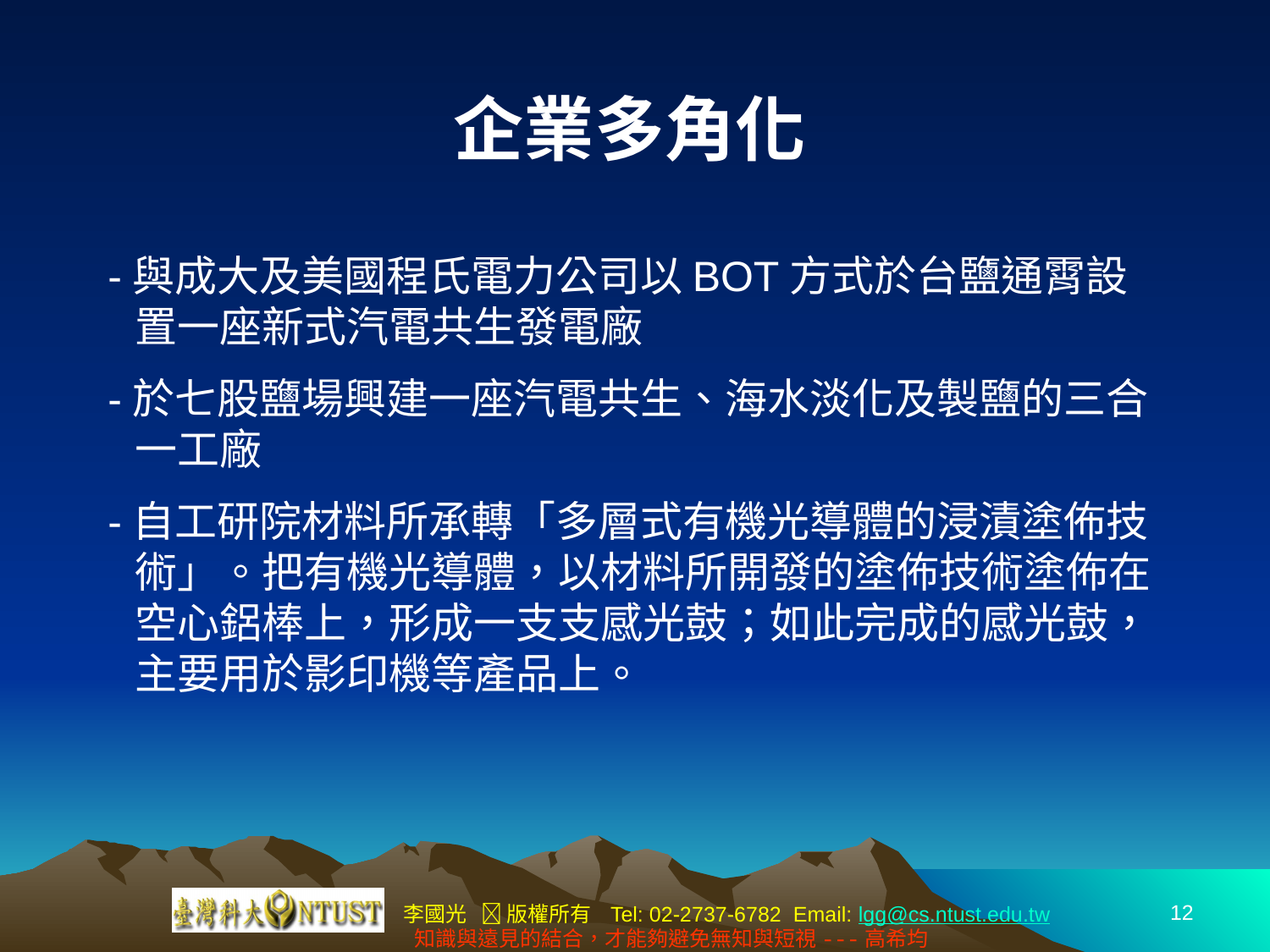

企業多角化
-與成大及美國程氏電力公司以BOT方式於台鹽通霄設置一座新式汽電共生發電廠
-於七股鹽場興建一座汽電共生、海水淡化及製鹽的三合一工廠
-自工研院材料所承轉「多層式有機光導體的浸漬塗佈技術」。把有機光導體，以材料所開發的塗佈技術塗佈在空心鋁棒上，形成一支支感光鼓；如此完成的感光鼓，主要用於影印機等產品上。
12